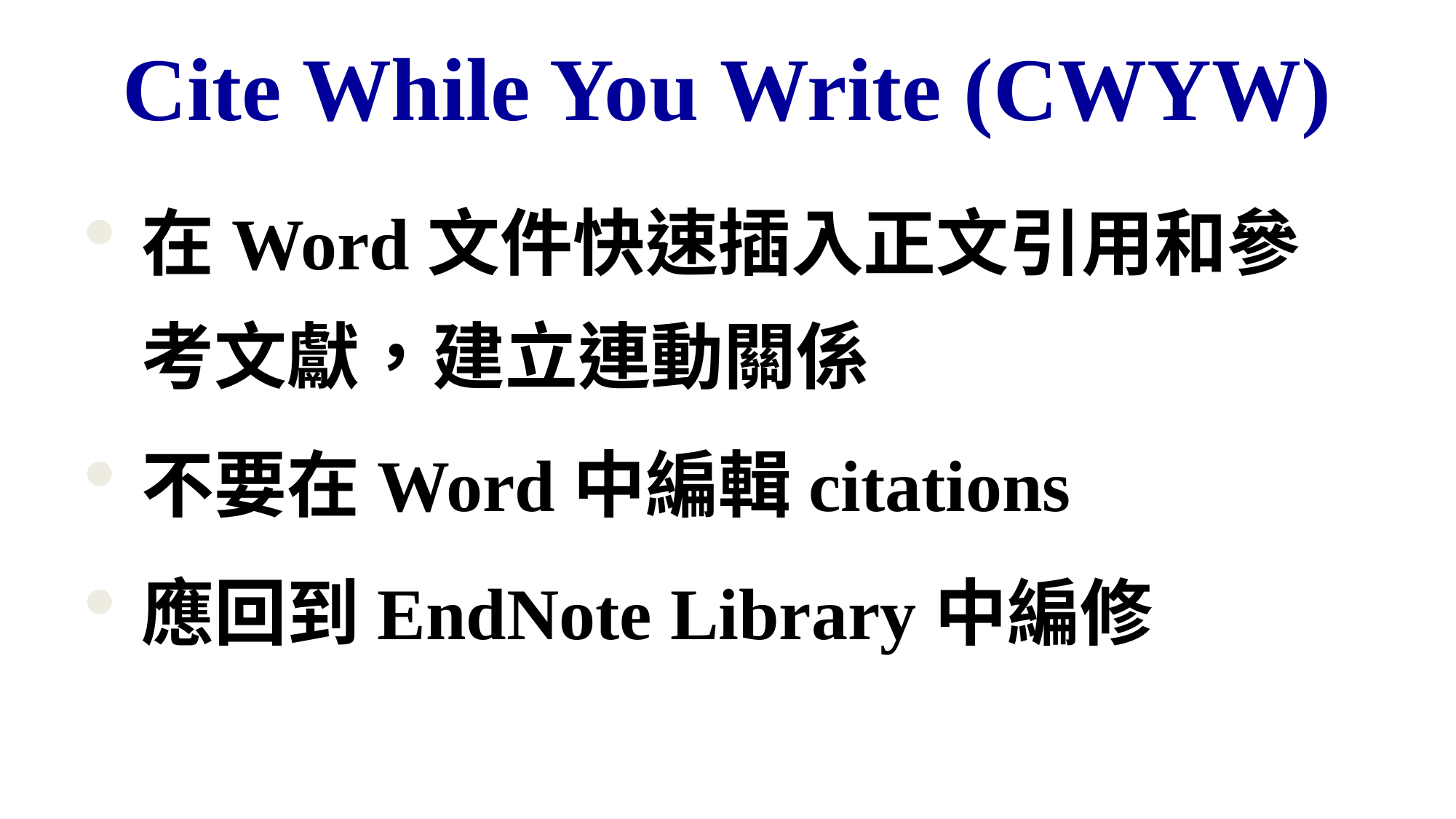

# Cite While You Write (CWYW)
在Word文件快速插入正文引用和參考文獻，建立連動關係
不要在Word中編輯citations
應回到EndNote Library中編修